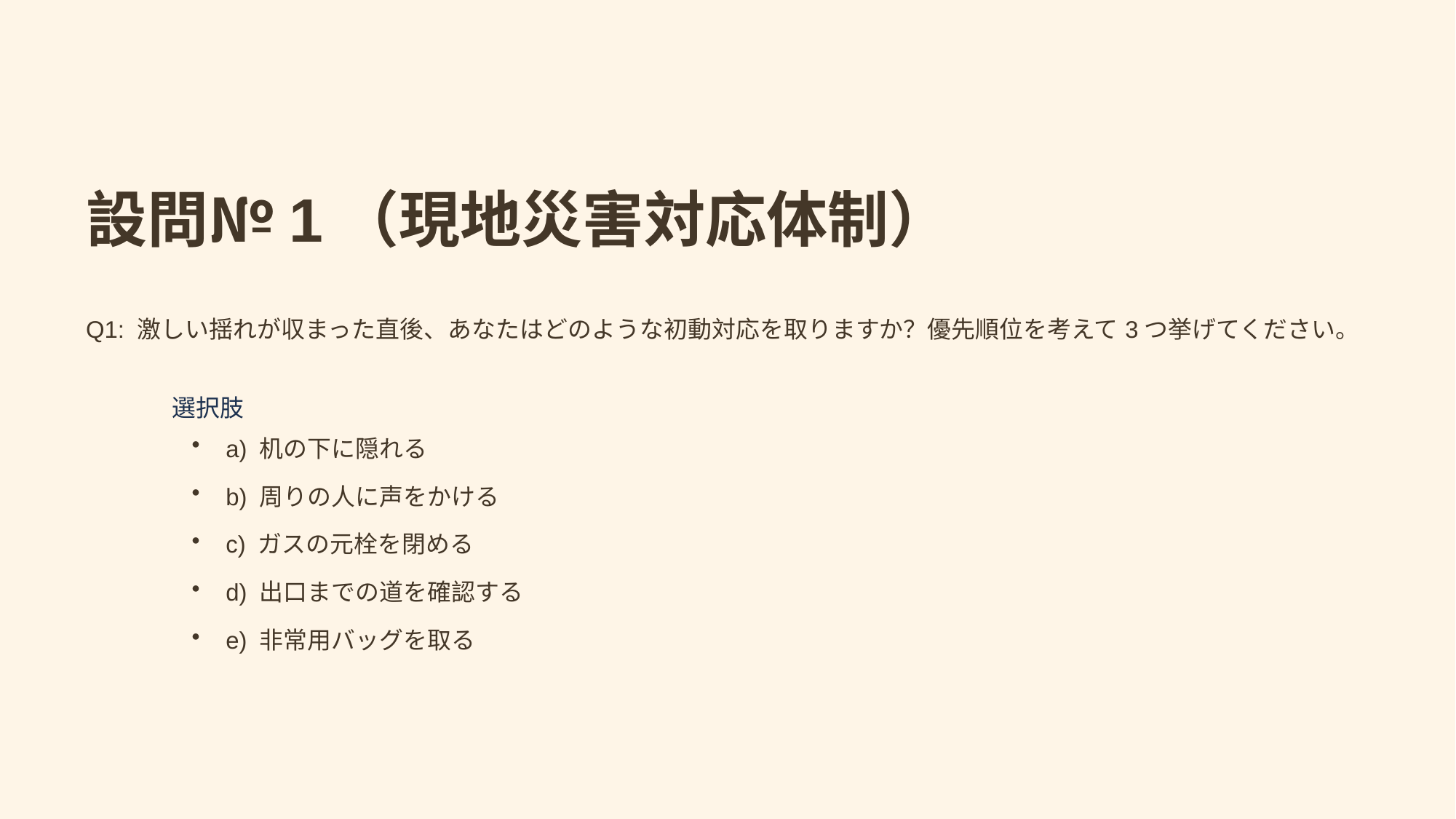

設問№1（現地災害対応体制）
Q1: 激しい揺れが収まった直後、あなたはどのような初動対応を取りますか？優先順位を考えて3つ挙げてください。
選択肢
a) 机の下に隠れる
b) 周りの人に声をかける
c) ガスの元栓を閉める
d) 出口までの道を確認する
e) 非常用バッグを取る